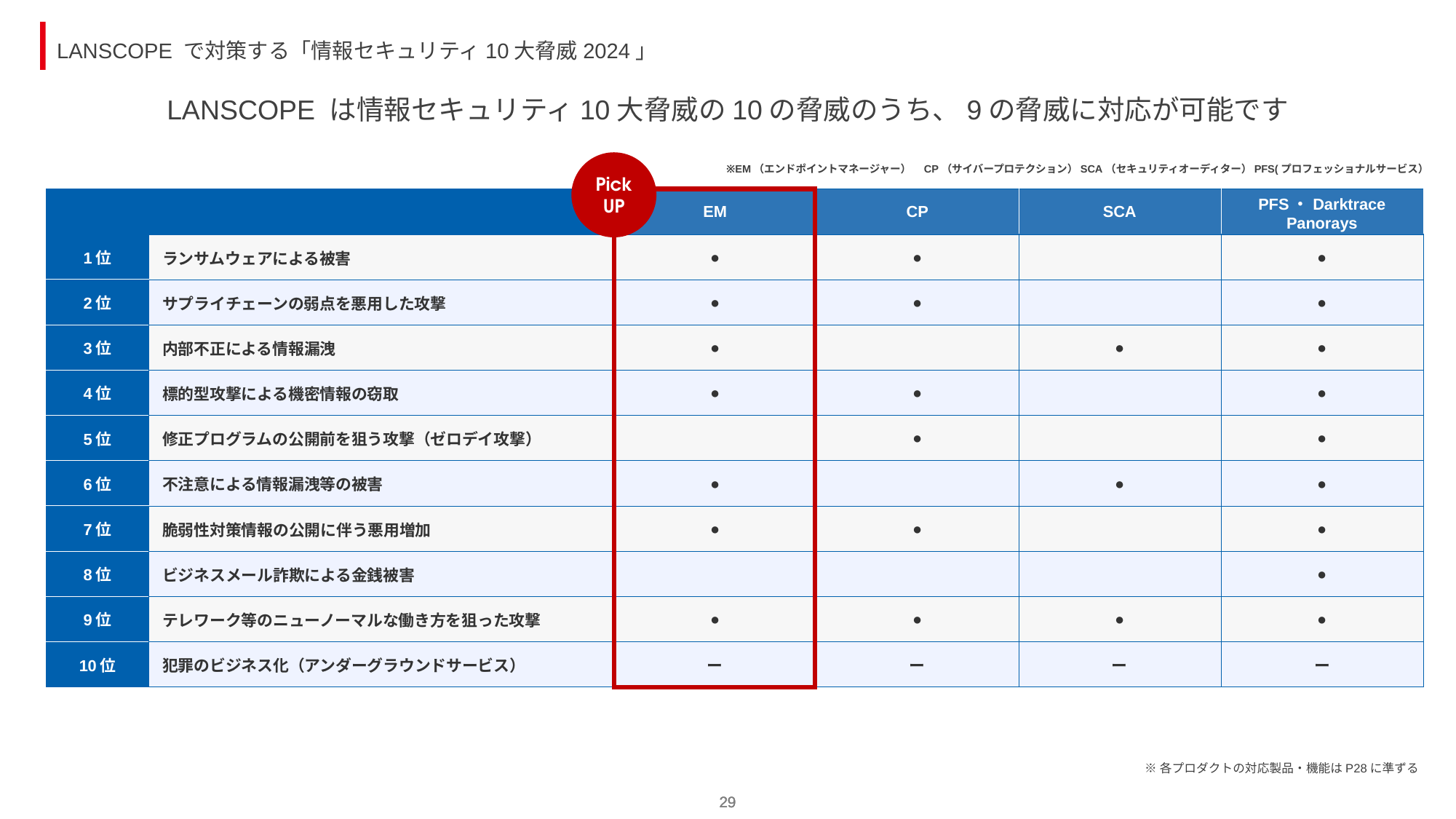

LANSCOPE で対策する「情報セキュリティ10大脅威2024」
LANSCOPE は情報セキュリティ10大脅威の10の脅威のうち、9の脅威に対応が可能です
※EM（エンドポイントマネージャー）　CP（サイバープロテクション）SCA（セキュリティオーディター）PFS(プロフェッショナルサービス）
PickUP
|  |  | EM | CP | SCA | PFS・Darktrace Panorays |
| --- | --- | --- | --- | --- | --- |
| 1位 | ランサムウェアによる被害 | ● | ● |  | ● |
| 2位 | サプライチェーンの弱点を悪用した攻撃 | ● | ● |  | ● |
| 3位 | 内部不正による情報漏洩 | ● |  | ● | ● |
| 4位 | 標的型攻撃による機密情報の窃取 | ● | ● |  | ● |
| 5位 | 修正プログラムの公開前を狙う攻撃（ゼロデイ攻撃） |  | ● |  | ● |
| 6位 | 不注意による情報漏洩等の被害 | ● |  | ● | ● |
| 7位 | 脆弱性対策情報の公開に伴う悪用増加 | ● | ● |  | ● |
| 8位 | ビジネスメール詐欺による金銭被害 |  |  |  | ● |
| 9位 | テレワーク等のニューノーマルな働き方を狙った攻撃 | ● | ● | ● | ● |
| 10位 | 犯罪のビジネス化（アンダーグラウンドサービス） | ー | ー | ー | ー |

※各プロダクトの対応製品・機能はP28に準ずる